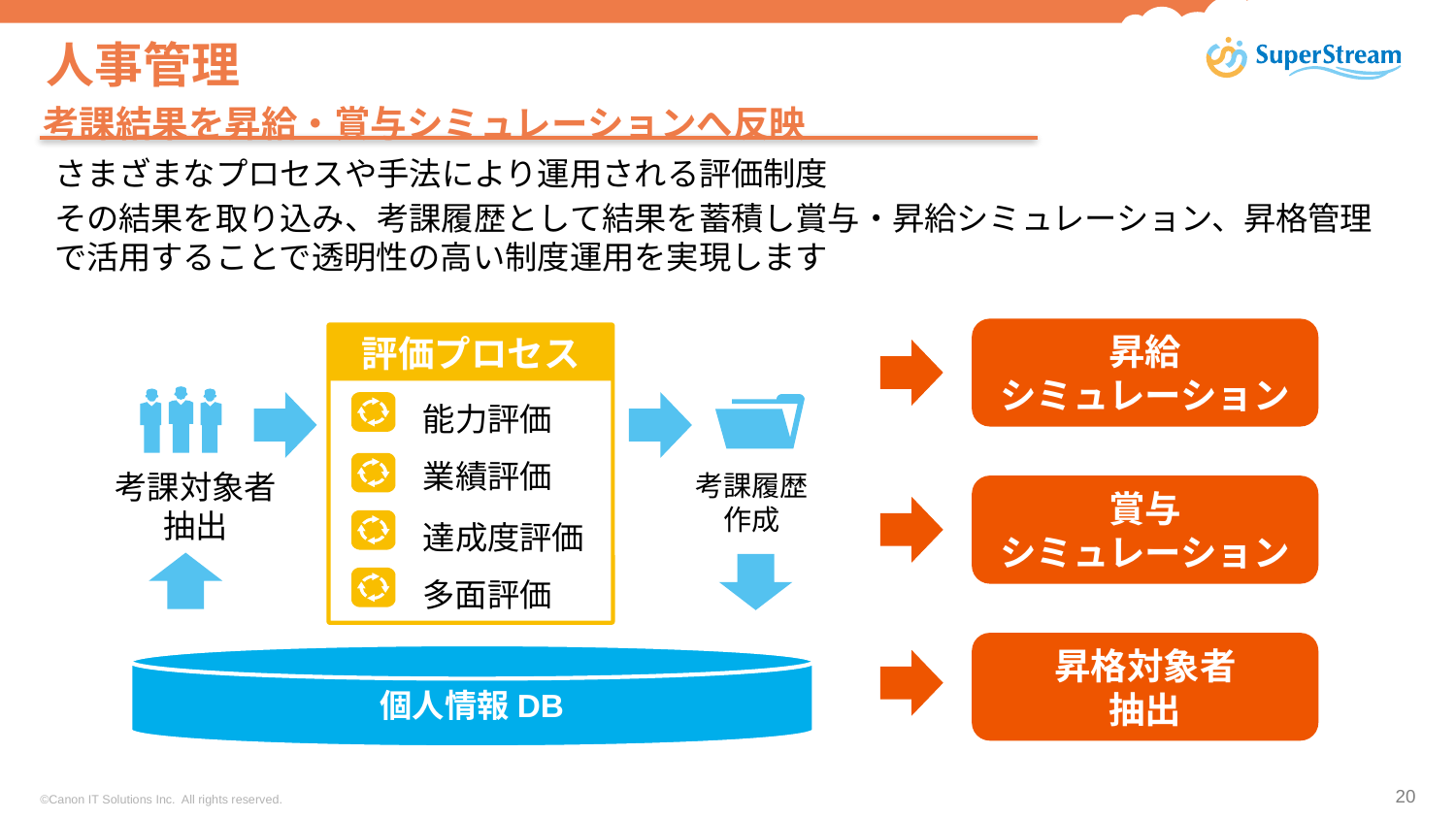

# 人事管理
考課結果を昇給・賞与シミュレーションへ反映
さまざまなプロセスや手法により運用される評価制度
その結果を取り込み、考課履歴として結果を蓄積し賞与・昇給シミュレーション、昇格管理で活用することで透明性の高い制度運用を実現します
昇給
シミュレーション
評価プロセス

能力評価

業績評価

考課対象者
抽出
考課履歴
作成
賞与
シミュレーション

達成度評価

多面評価
昇格対象者
抽出
個人情報DB

©Canon IT Solutions Inc.  All rights reserved.
20